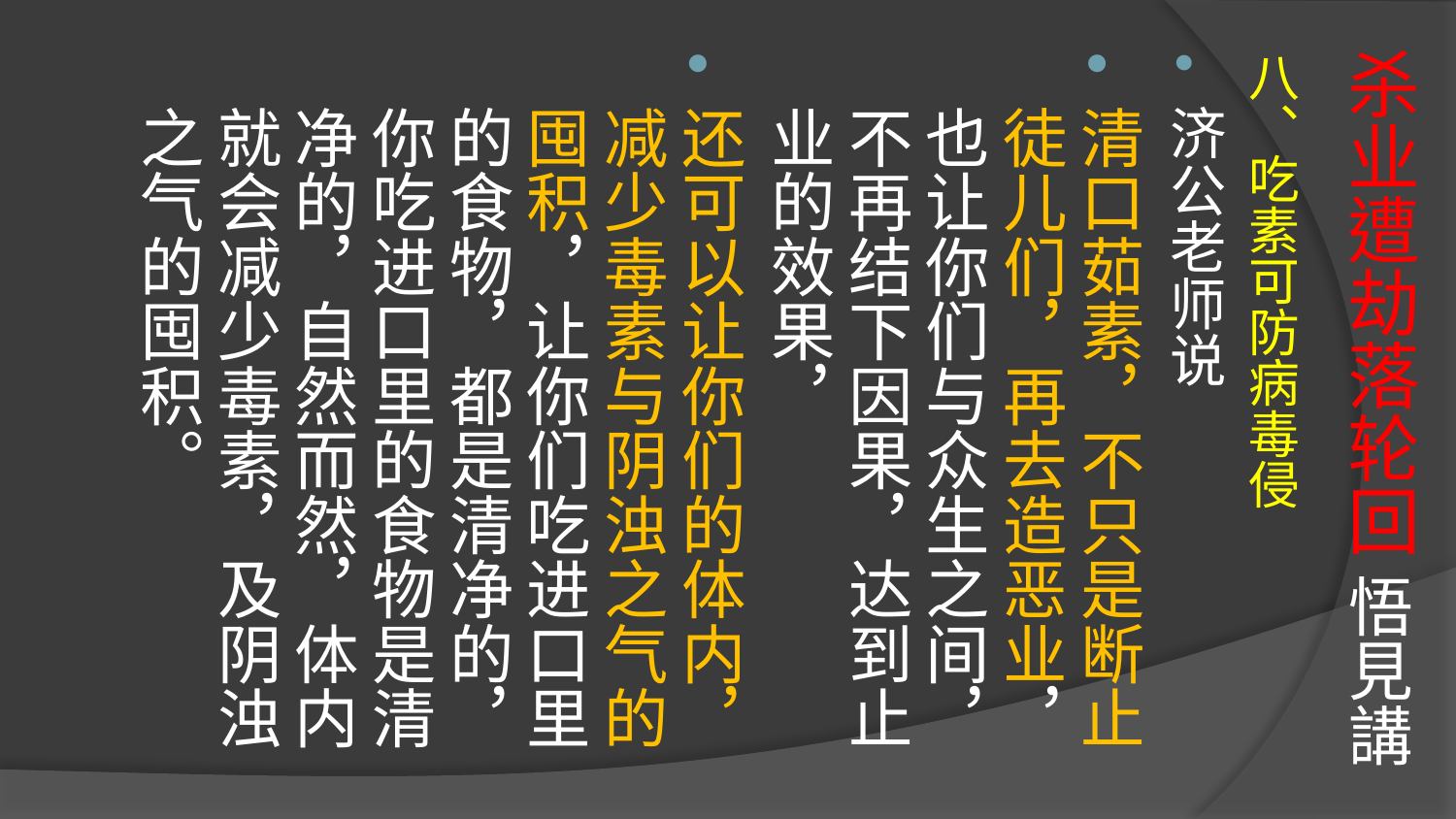

# 杀业遭劫落轮回 悟見講
八、吃素可防病毒侵
济公老师说
清口茹素，不只是断止徒儿们，再去造恶业，也让你们与众生之间，不再结下因果，达到止业的效果，
还可以让你们的体内，减少毒素与阴浊之气的囤积，让你们吃进口里的食物，都是清净的，你吃进口里的食物是清净的，自然而然，体内就会减少毒素，及阴浊之气的囤积。